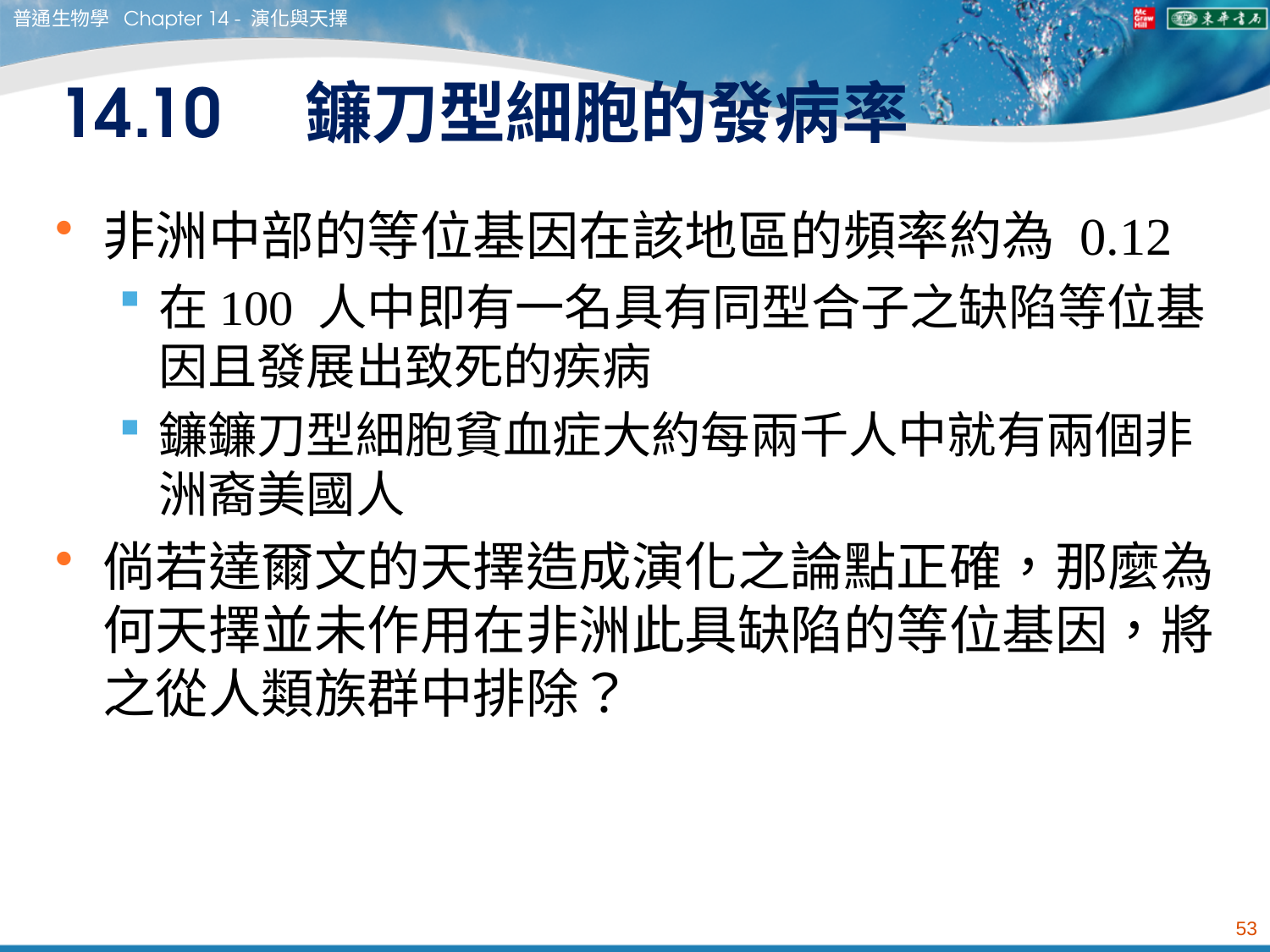

普通生物學  Chapter 14 - 演化與天擇
# 14.10　鐮刀型細胞的發病率
非洲中部的等位基因在該地區的頻率約為 0.12
在100 人中即有一名具有同型合子之缺陷等位基因且發展出致死的疾病
鐮鐮刀型細胞貧血症大約每兩千人中就有兩個非洲裔美國人
倘若達爾文的天擇造成演化之論點正確，那麼為何天擇並未作用在非洲此具缺陷的等位基因，將之從人類族群中排除？

53